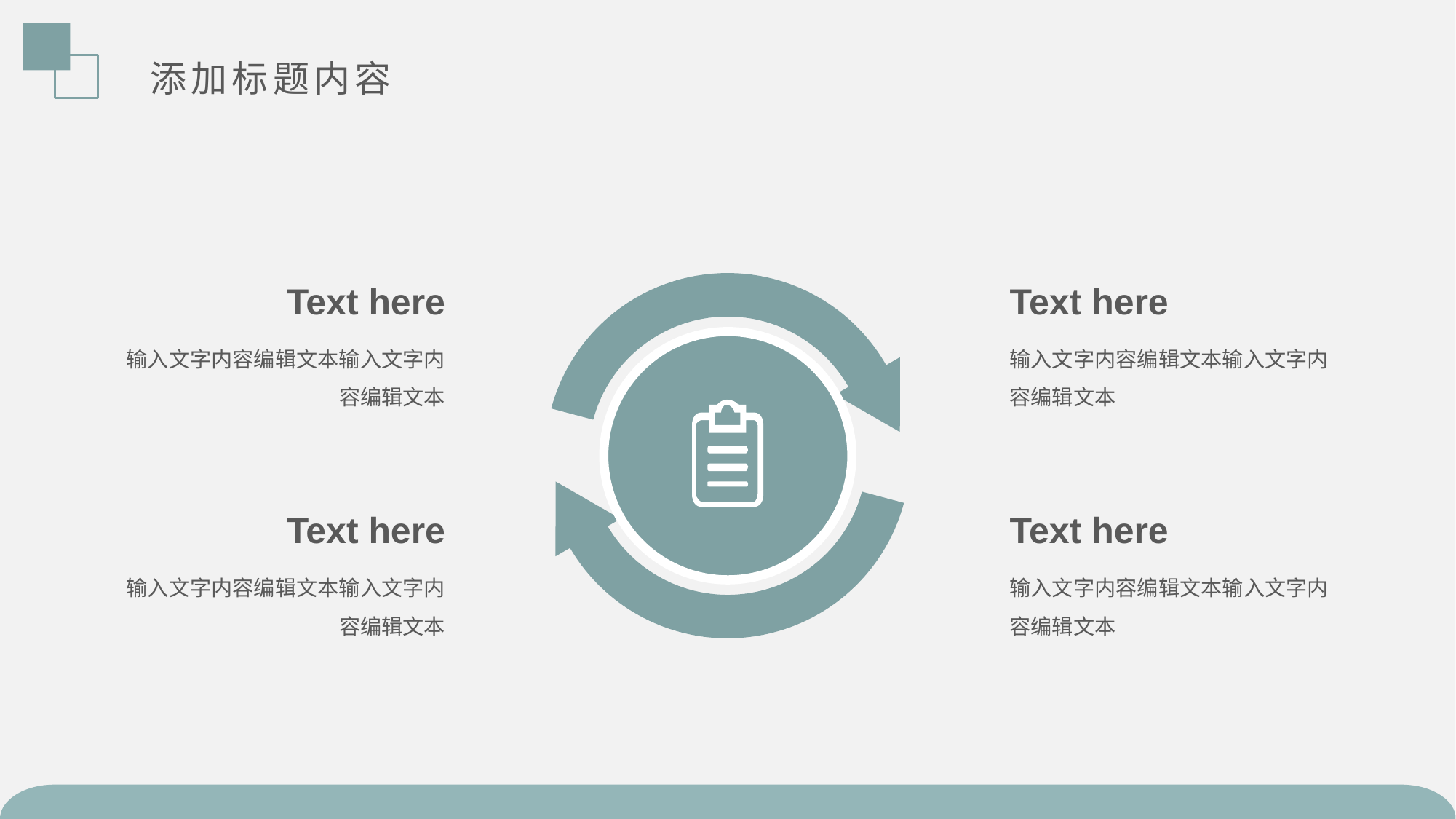

添加标题内容

Text here
输入文字内容编辑文本输入文字内容编辑文本
Text here
输入文字内容编辑文本输入文字内容编辑文本
Text here
输入文字内容编辑文本输入文字内容编辑文本
Text here
输入文字内容编辑文本输入文字内容编辑文本